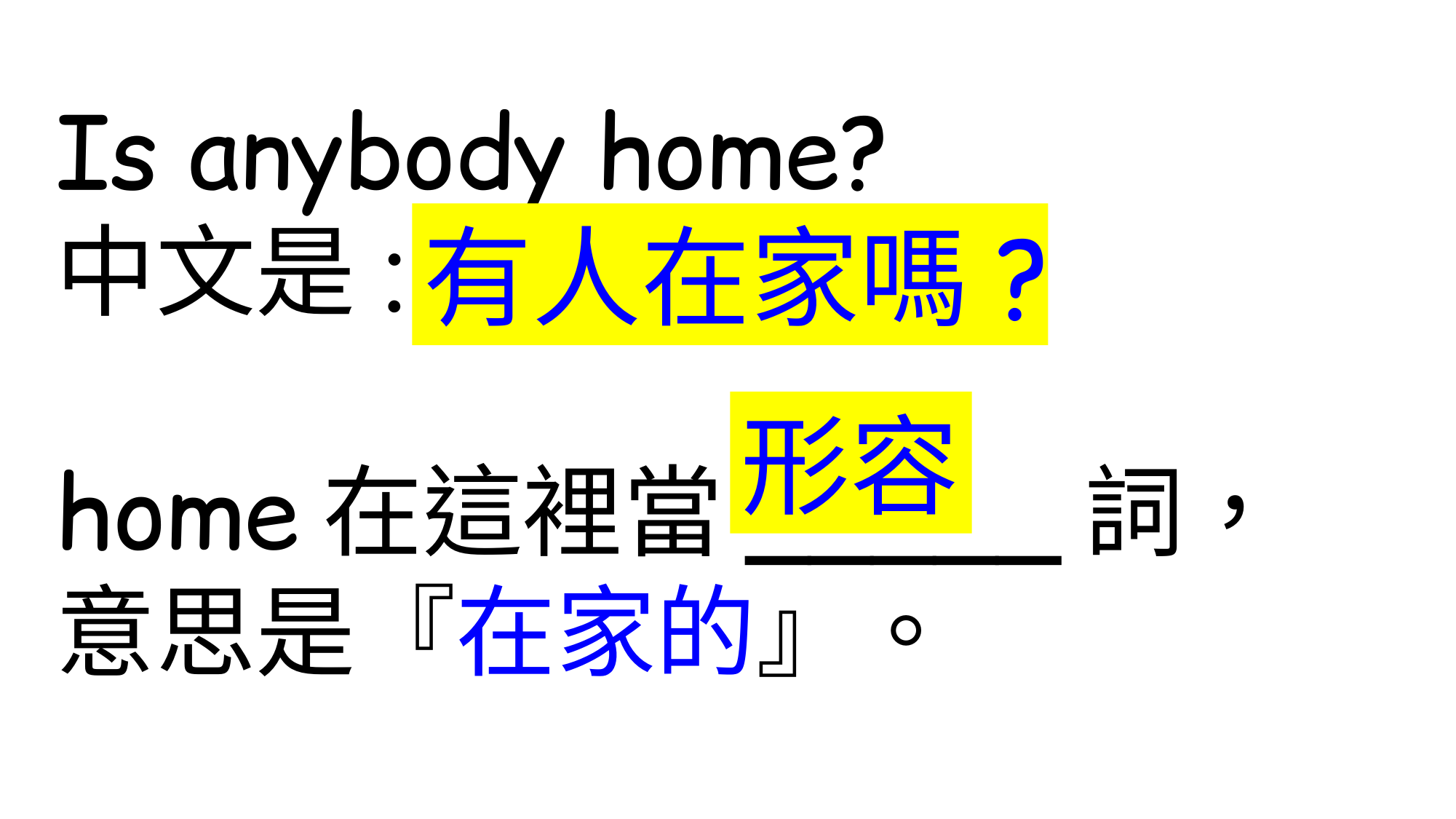

Is anybody home?
中文是:

home在這裡當_____詞，
意思是『在家的』。
有人在家嗎?
形容